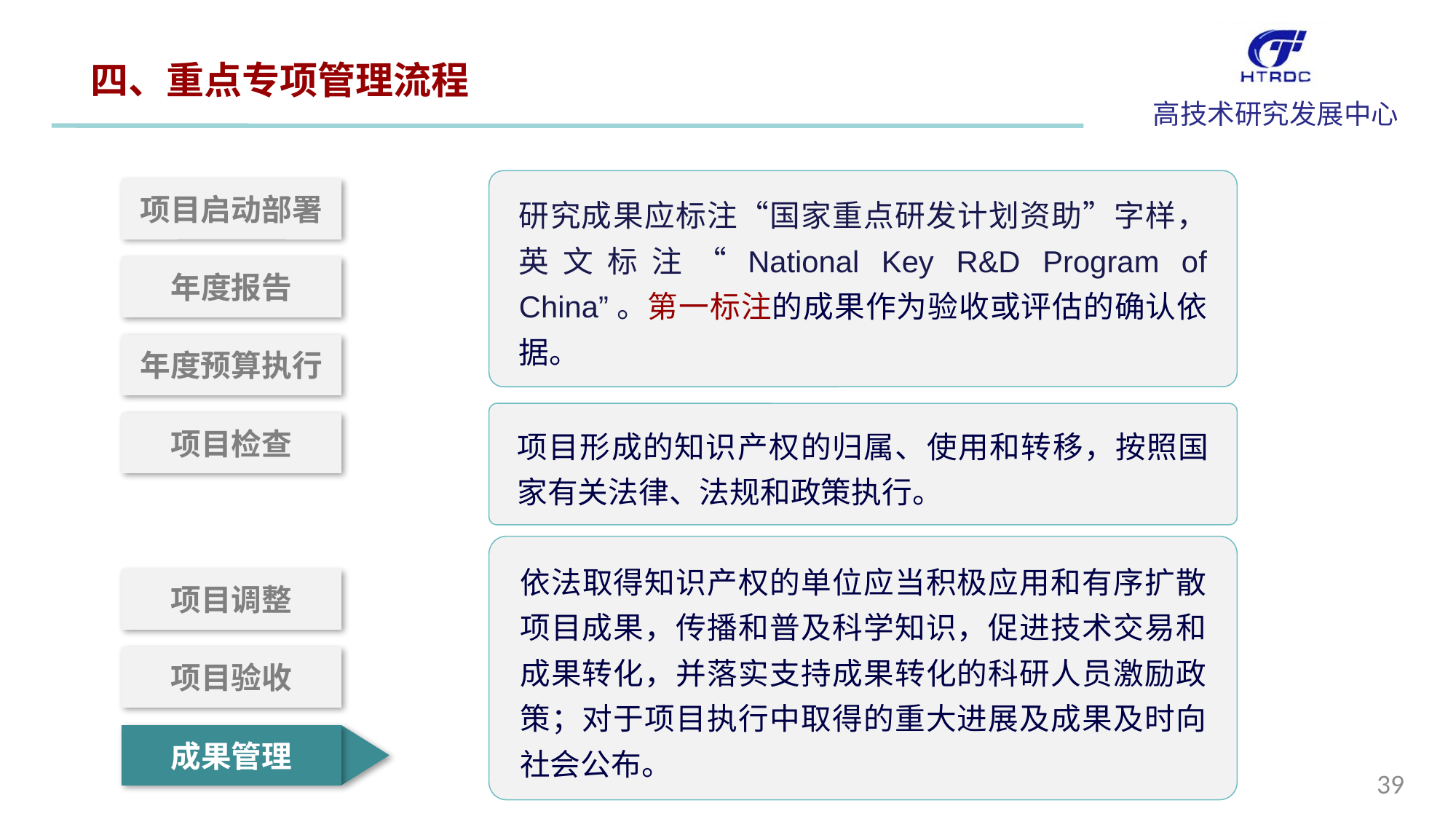

四、重点专项管理流程
研究成果应标注“国家重点研发计划资助”字样，英文标注“National Key R&D Program of China”。第一标注的成果作为验收或评估的确认依据。
项目启动部署
年度报告
年度预算执行
项目形成的知识产权的归属、使用和转移，按照国家有关法律、法规和政策执行。
项目检查
依法取得知识产权的单位应当积极应用和有序扩散项目成果，传播和普及科学知识，促进技术交易和成果转化，并落实支持成果转化的科研人员激励政策；对于项目执行中取得的重大进展及成果及时向社会公布。
项目调整
项目验收
成果管理